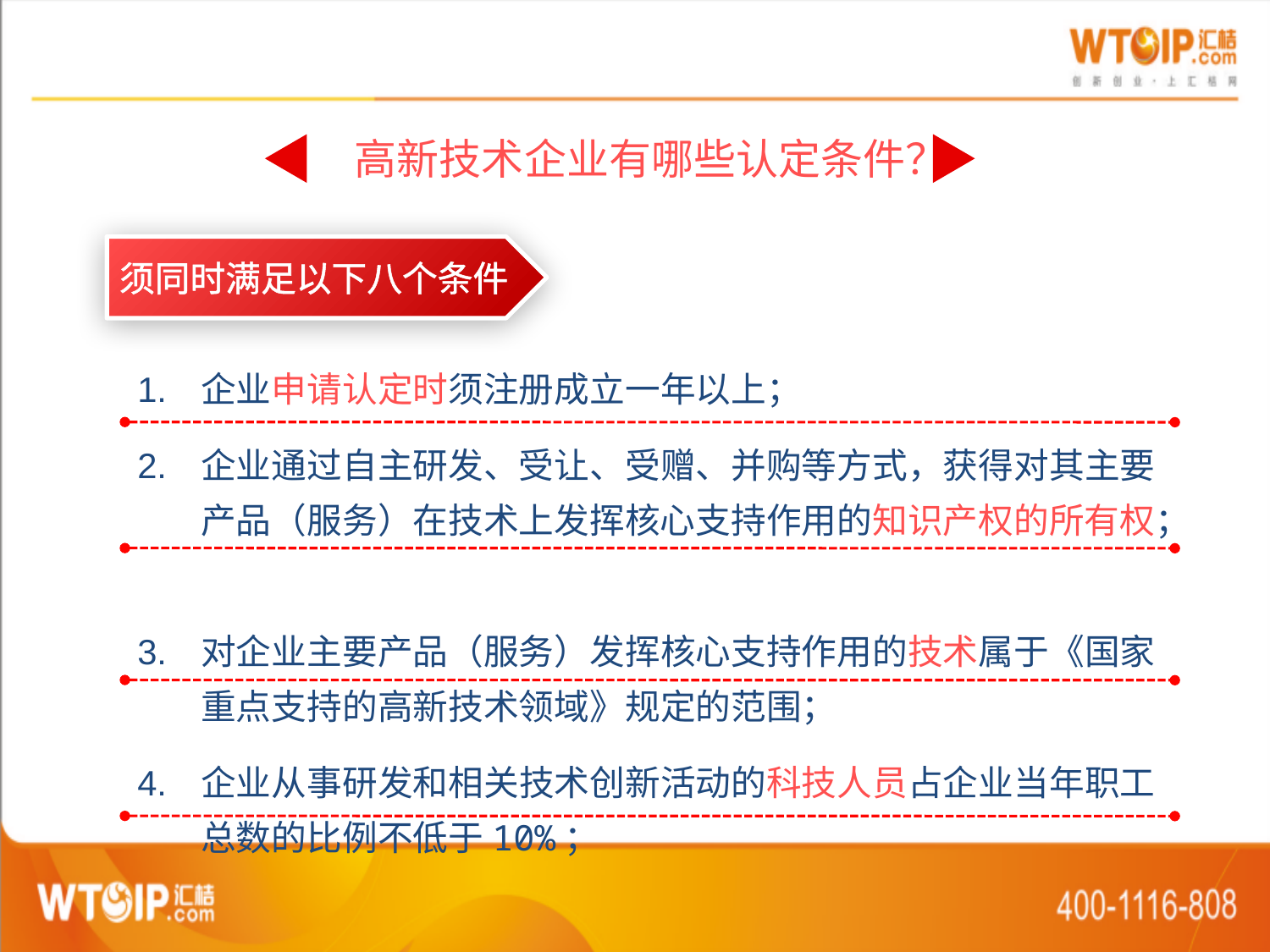

高新技术企业有哪些认定条件？

须同时满足以下八个条件
企业申请认定时须注册成立一年以上；
企业通过自主研发、受让、受赠、并购等方式，获得对其主要产品（服务）在技术上发挥核心支持作用的知识产权的所有权；
对企业主要产品（服务）发挥核心支持作用的技术属于《国家重点支持的高新技术领域》规定的范围；
企业从事研发和相关技术创新活动的科技人员占企业当年职工总数的比例不低于10%；